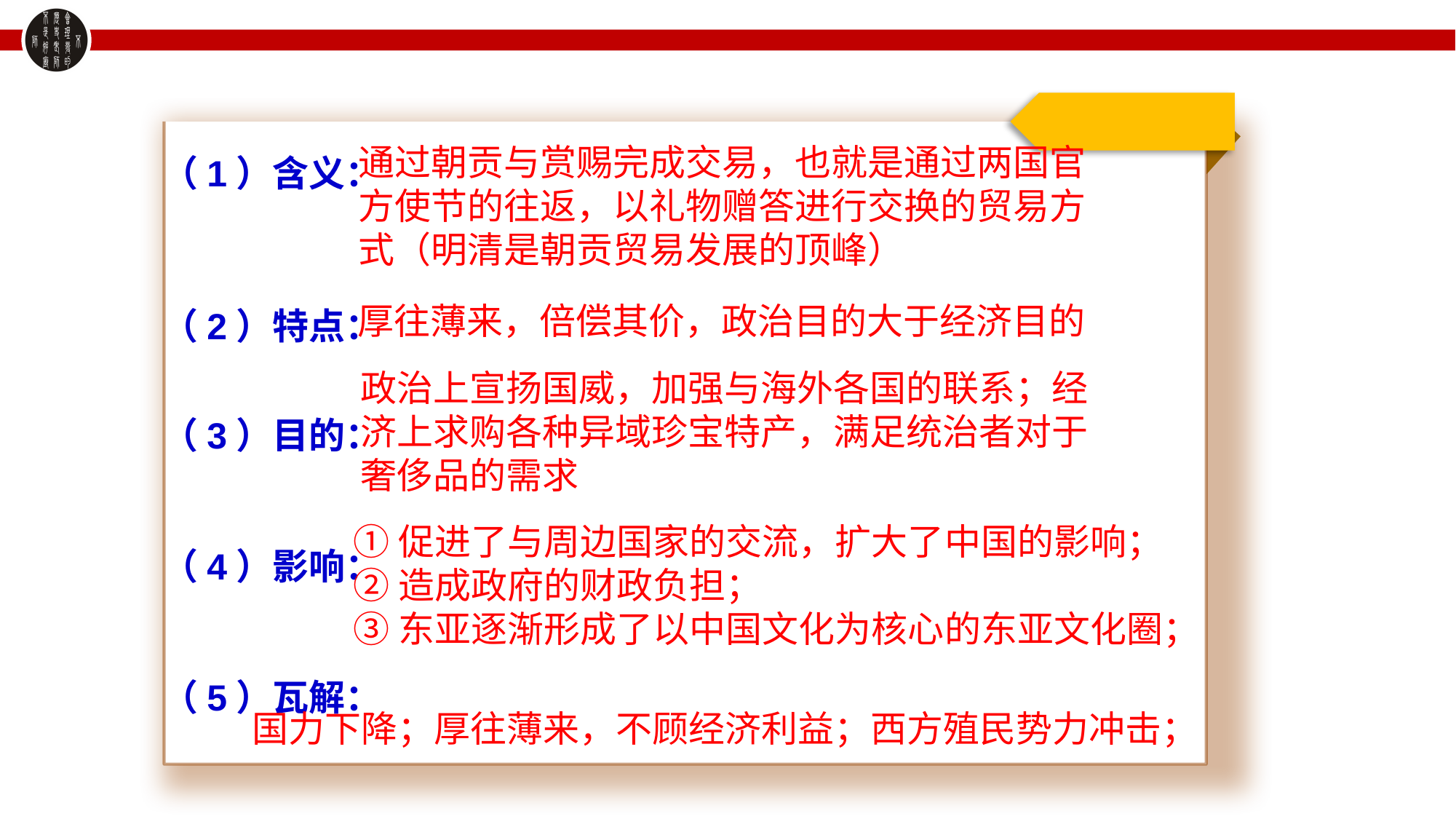

（1）含义：

（2）特点：
（3）目的：
（4）影响：
（5）瓦解：
通过朝贡与赏赐完成交易，也就是通过两国官方使节的往返，以礼物赠答进行交换的贸易方式（明清是朝贡贸易发展的顶峰）
厚往薄来，倍偿其价，政治目的大于经济目的
政治上宣扬国威，加强与海外各国的联系；经济上求购各种异域珍宝特产，满足统治者对于奢侈品的需求
①促进了与周边国家的交流，扩大了中国的影响；
②造成政府的财政负担；
③东亚逐渐形成了以中国文化为核心的东亚文化圈；
国力下降；厚往薄来，不顾经济利益；西方殖民势力冲击；